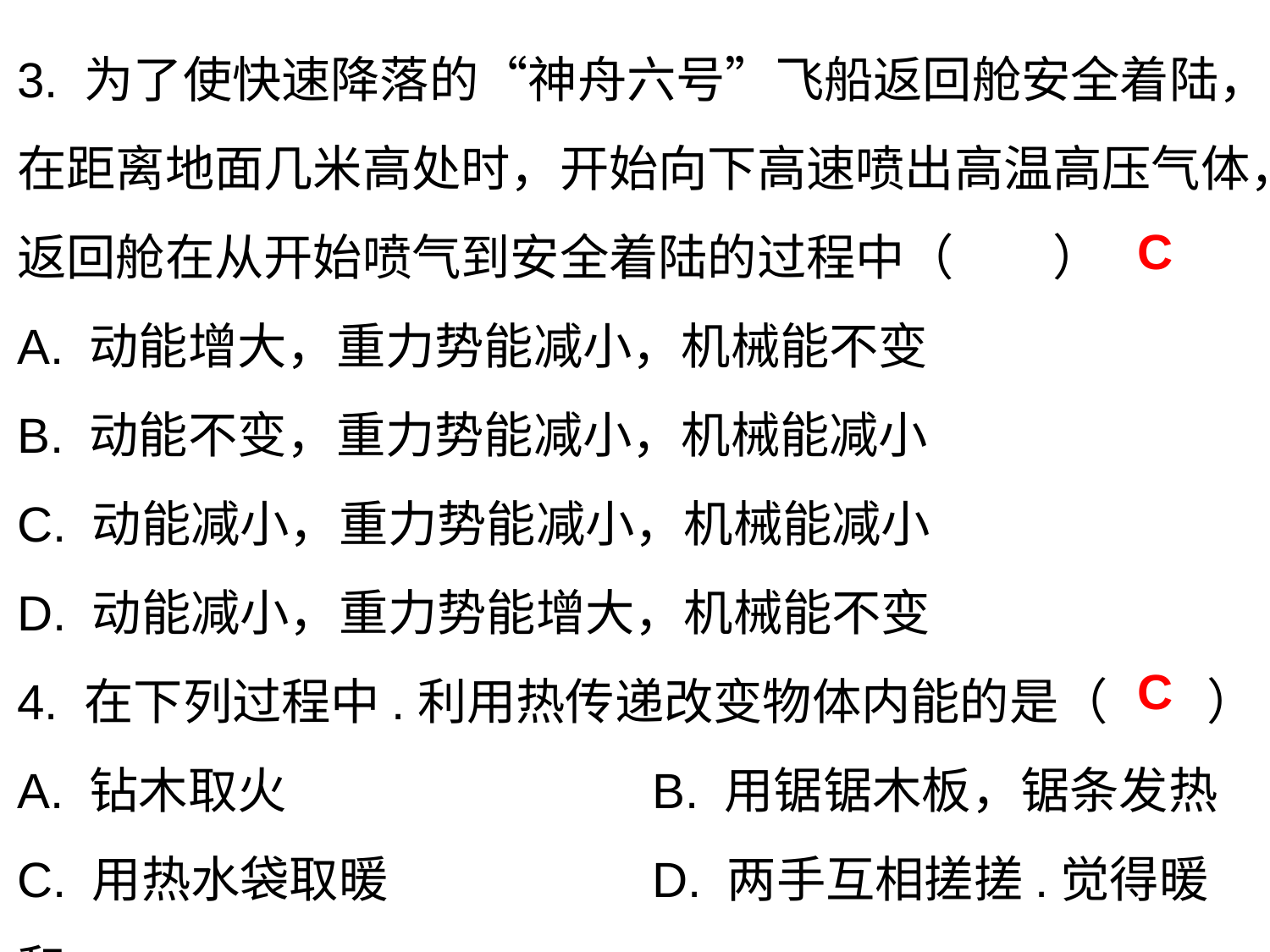

3. 为了使快速降落的“神舟六号”飞船返回舱安全着陆，在距离地面几米高处时，开始向下高速喷出高温高压气体，返回舱在从开始喷气到安全着陆的过程中（　　）
A. 动能增大，重力势能减小，机械能不变
B. 动能不变，重力势能减小，机械能减小
C. 动能减小，重力势能减小，机械能减小
D. 动能减小，重力势能增大，机械能不变
4. 在下列过程中.利用热传递改变物体内能的是（　　）
A. 钻木取火			B. 用锯锯木板，锯条发热
C. 用热水袋取暖			D. 两手互相搓搓.觉得暖和
C
C